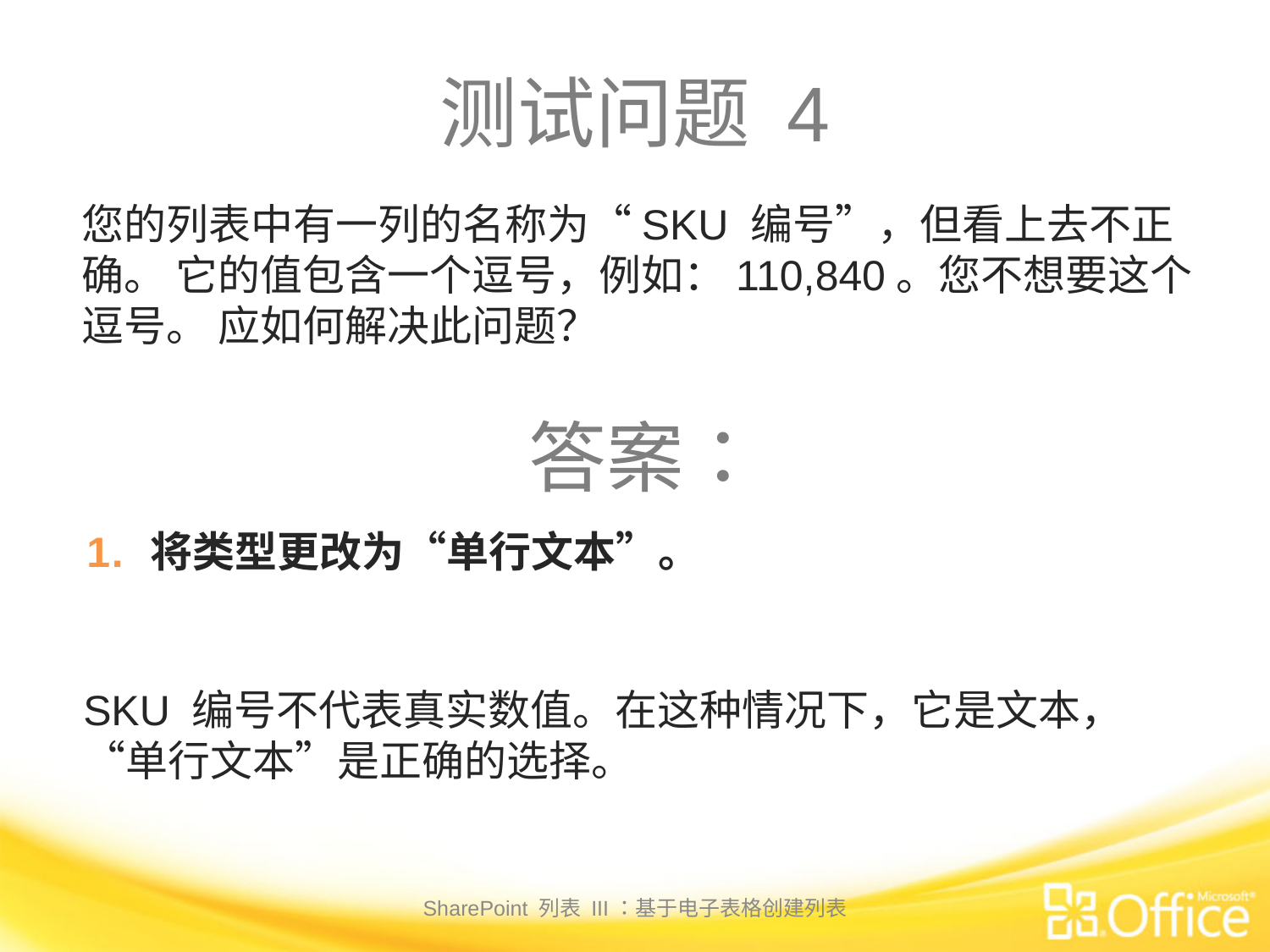

# 测试问题 4
您的列表中有一列的名称为“SKU 编号”，但看上去不正确。 它的值包含一个逗号，例如：110,840。您不想要这个逗号。 应如何解决此问题？
答案：
将类型更改为“单行文本”。
SKU 编号不代表真实数值。在这种情况下，它是文本，“单行文本”是正确的选择。
SharePoint 列表 III：基于电子表格创建列表